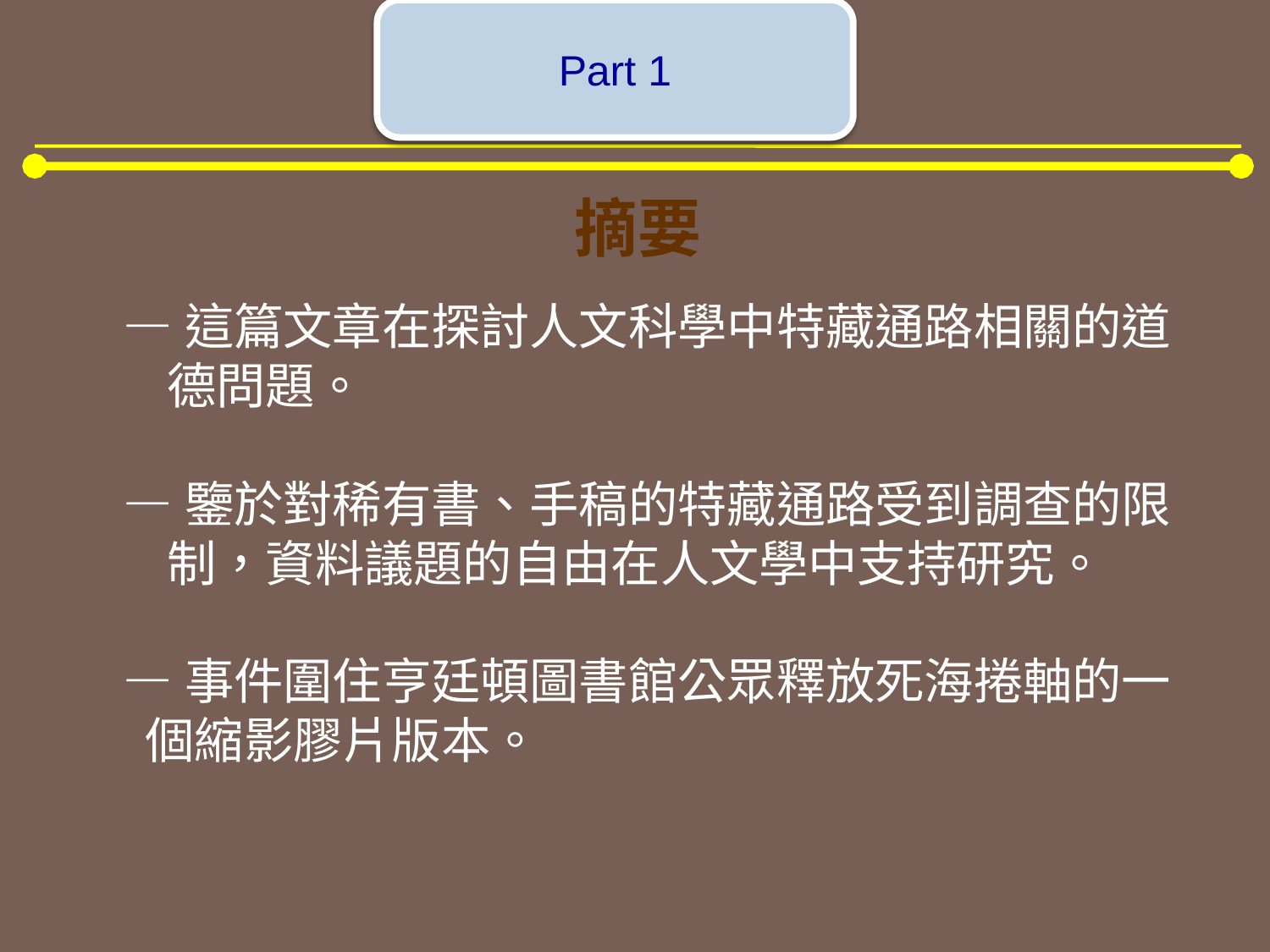

Part 1

摘要
     —這篇文章在探討人文科學中特藏通路相關的道
        德問題。

     —鑒於對稀有書、手稿的特藏通路受到調查的限
        制，資料議題的自由在人文學中支持研究。

     —事件圍住亨廷頓圖書館公眾釋放死海捲軸的一
      個縮影膠片版本。